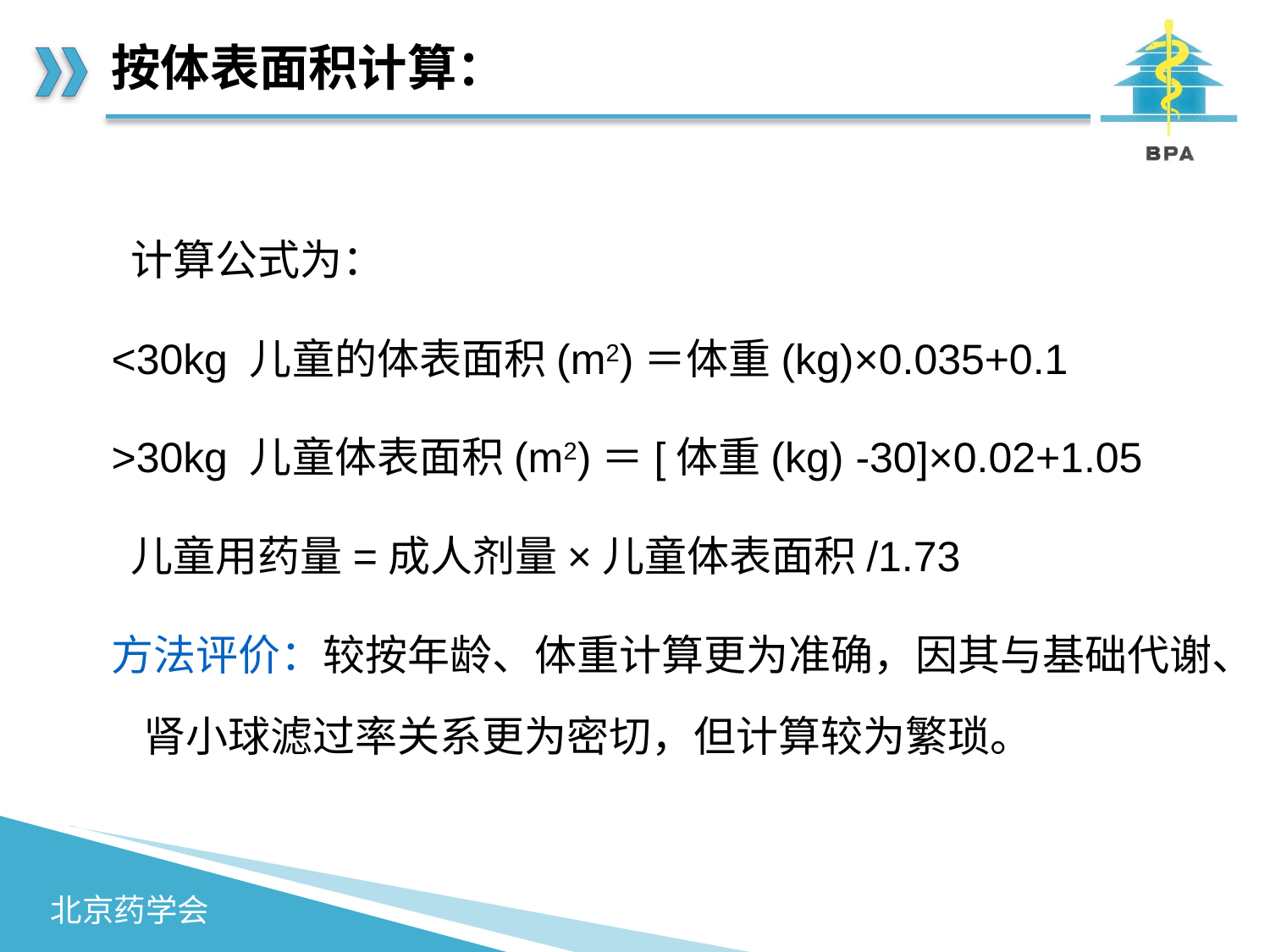

# 按体表面积计算：
 计算公式为：
<30kg 儿童的体表面积(m2)＝体重(kg)×0.035+0.1
>30kg 儿童体表面积(m2)＝[体重(kg) -30]×0.02+1.05
 儿童用药量=成人剂量×儿童体表面积/1.73
方法评价：较按年龄、体重计算更为准确，因其与基础代谢、肾小球滤过率关系更为密切，但计算较为繁琐。